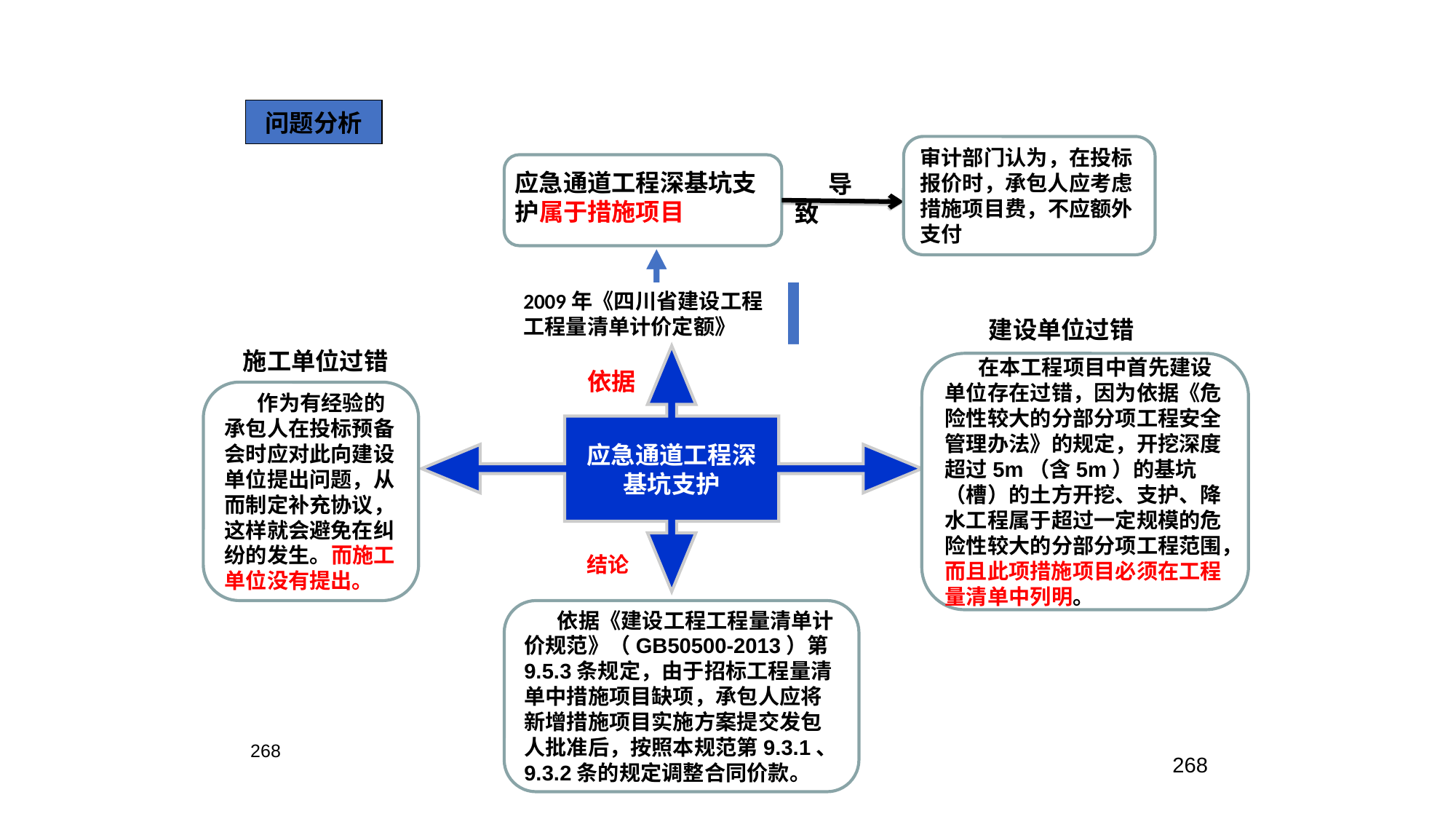

问题分析
审计部门认为，在投标报价时，承包人应考虑措施项目费，不应额外支付

应急通道工程深基坑支护属于措施项目
导致
2009年《四川省建设工程工程量清单计价定额》
 建设单位过错
施工单位过错
应急通道工程深基坑支护
在本工程项目中首先建设单位存在过错，因为依据《危险性较大的分部分项工程安全管理办法》的规定，开挖深度超过5m（含5m）的基坑（槽）的土方开挖、支护、降水工程属于超过一定规模的危险性较大的分部分项工程范围，而且此项措施项目必须在工程量清单中列明。
依据
作为有经验的承包人在投标预备会时应对此向建设单位提出问题，从而制定补充协议，这样就会避免在纠纷的发生。而施工单位没有提出。
结论
依据《建设工程工程量清单计价规范》（GB50500-2013）第9.5.3条规定，由于招标工程量清单中措施项目缺项，承包人应将新增措施项目实施方案提交发包人批准后，按照本规范第9.3.1、9.3.2条的规定调整合同价款。
268
268
268